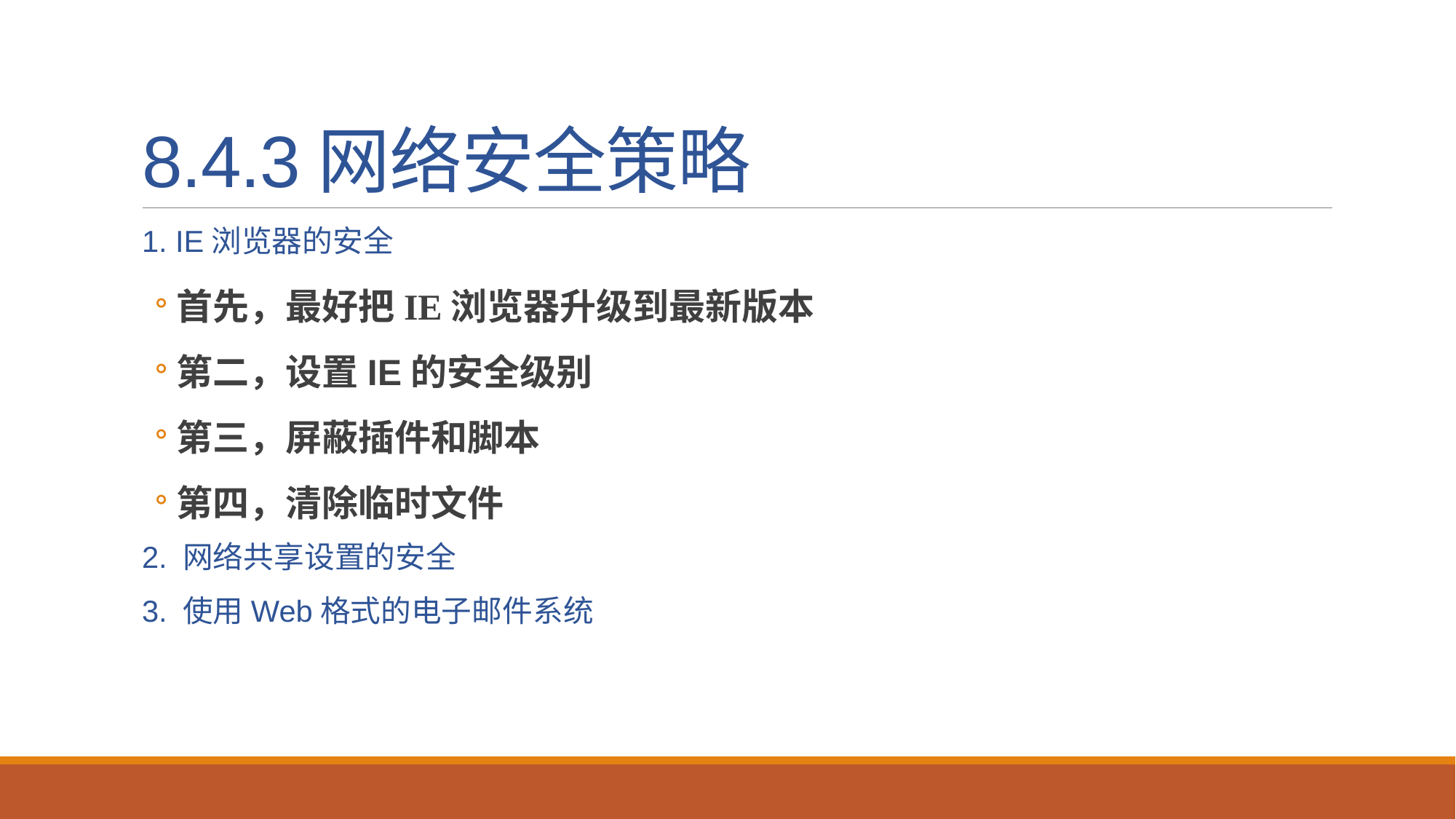

# 8.4.3网络安全策略
1. IE浏览器的安全
首先，最好把IE浏览器升级到最新版本
第二，设置IE的安全级别
第三，屏蔽插件和脚本
第四，清除临时文件
2. 网络共享设置的安全
3. 使用Web格式的电子邮件系统